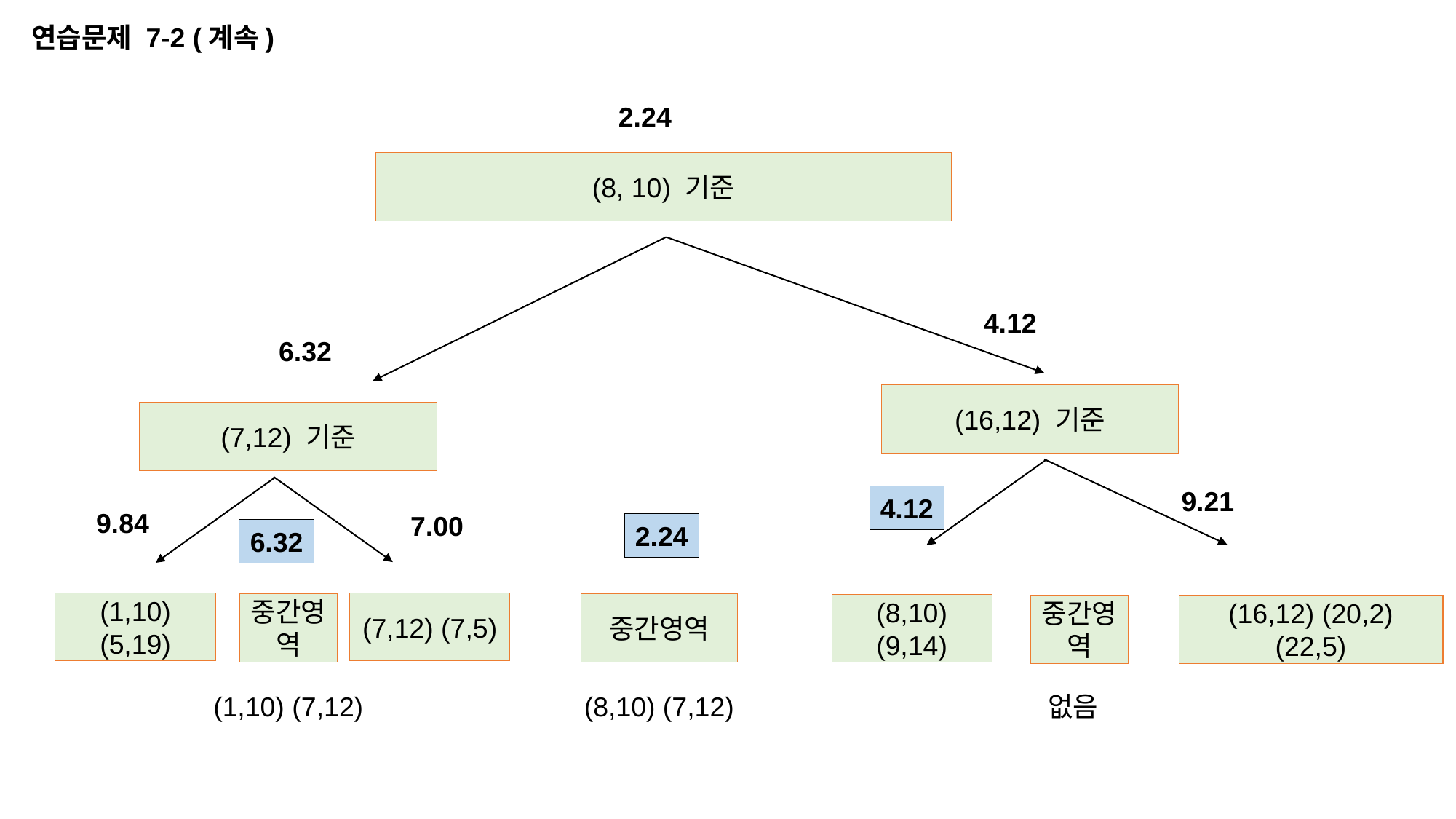

연습문제 7-2 (계속)
2.24
(8, 10) 기준
4.12
6.32
(16,12) 기준
(7,12) 기준
9.21
4.12
9.84
7.00
2.24
6.32
(1,10) (5,19)
(7,12) (7,5)
중간영역
중간영역
(8,10) (9,14)
중간영역
(16,12) (20,2) (22,5)
(1,10) (7,12)
(8,10) (7,12)
없음